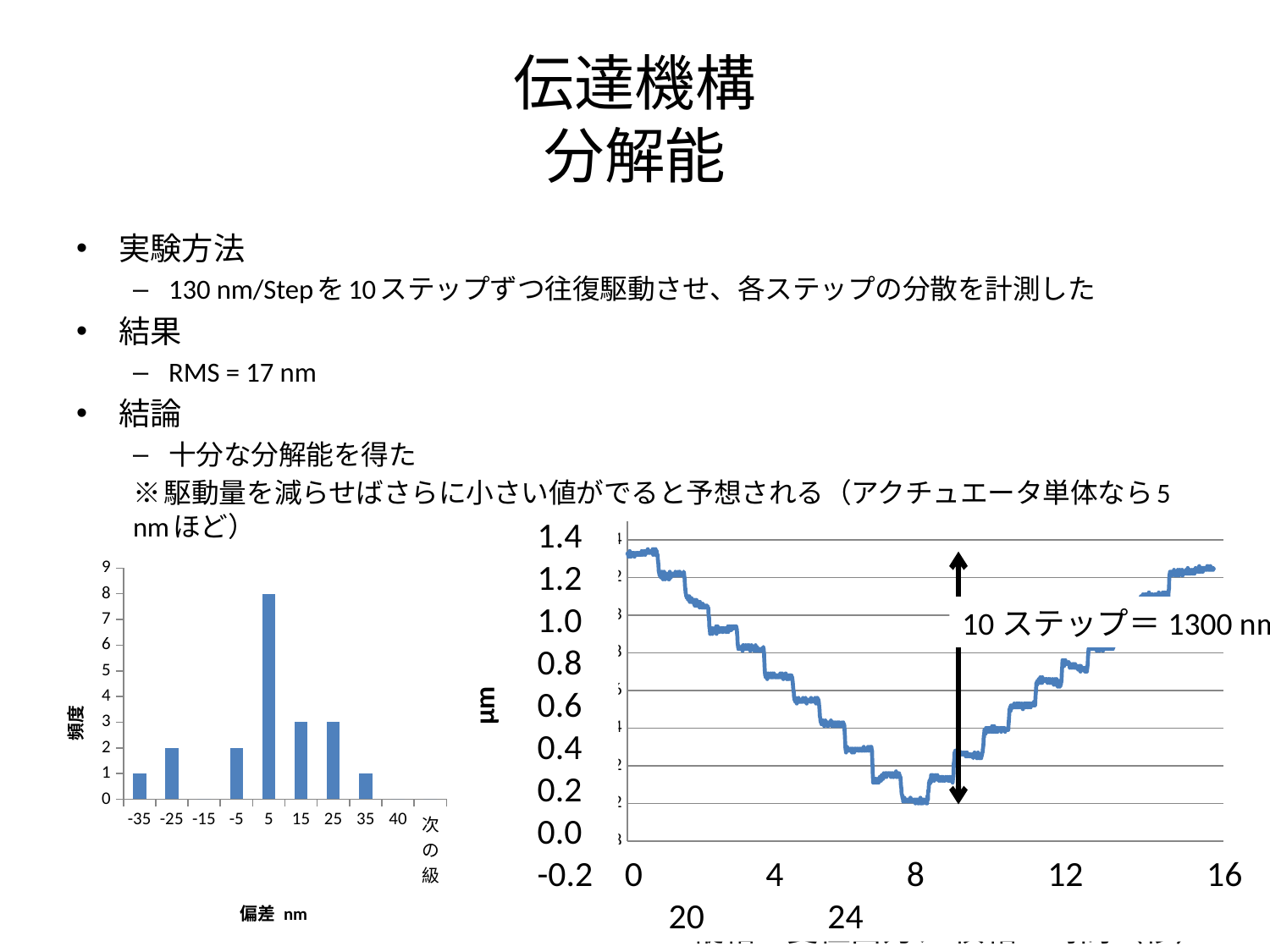

# 伝達機構 分解能
実験方法
130 nm/Stepを10ステップずつ往復駆動させ、各ステップの分散を計測した
結果
RMS = 17 nm
結論
十分な分解能を得た
※駆動量を減らせばさらに小さい値がでると予想される（アクチュエータ単体なら5 nmほど）

### Chart

| Category |  |
|---|---|
1.4
1.2
1.0
0.8
0.6
0.4
0.2
0.0
-0.2
10ステップ＝1300 nm
0　　　4　　　8　　　12　　　16　　　20　　　24
縦軸：変位出力、 横軸：時間（秒）

### Chart

| Category |  |
|---|---|
| -35 | 1.0 |
| -25 | 2.0 |
| -15 | 0.0 |
| -5 | 2.0 |
| 5 | 8.0 |
| 15 | 3.0 |
| 25 | 3.0 |
| 35 | 1.0 |
| 40 | 0.0 |
| 次の級 | 0.0 |